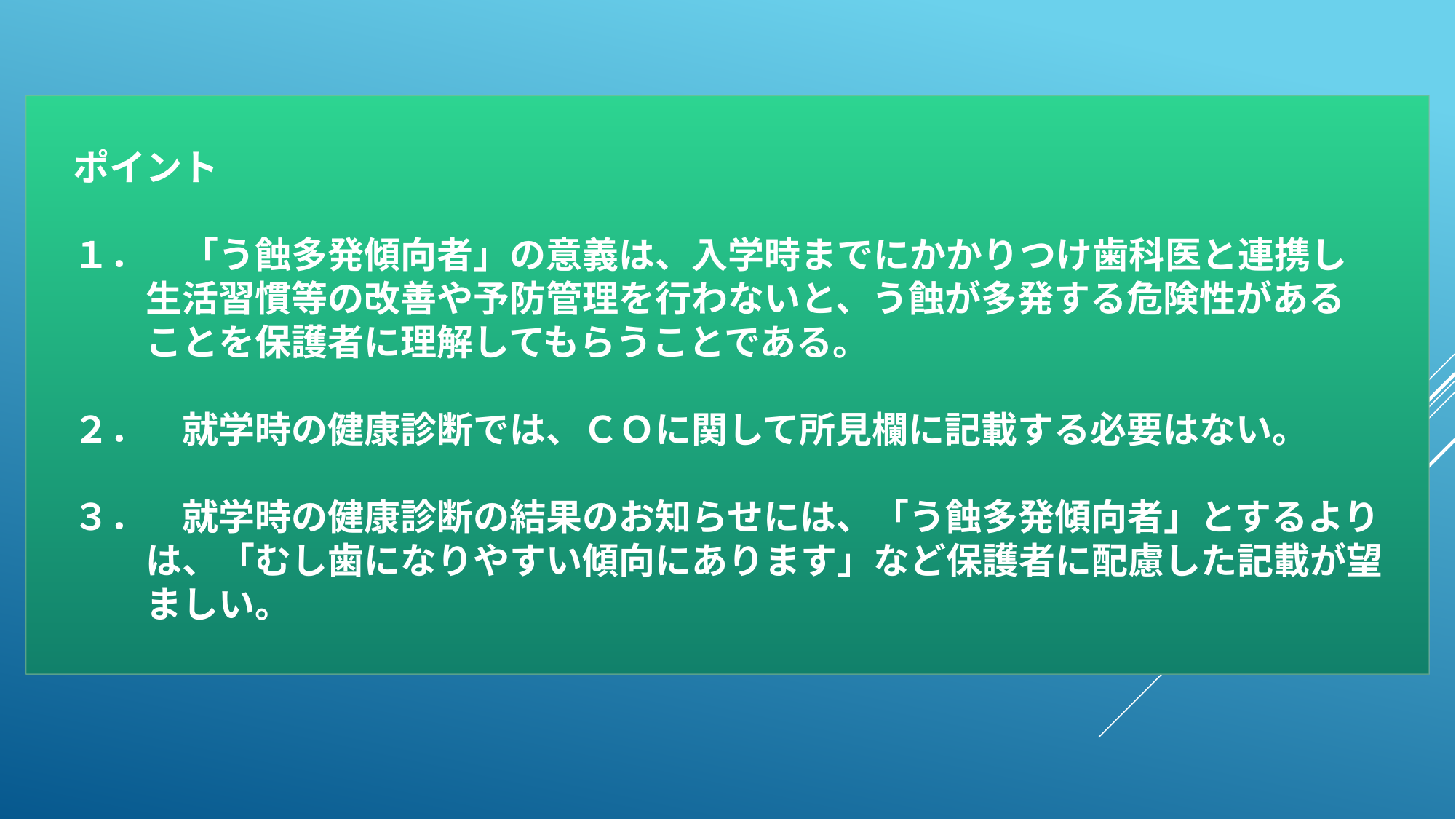

ポイント
　１．　「う蝕多発傾向者」の意義は、入学時までにかかりつけ歯科医と連携し
　　　生活習慣等の改善や予防管理を行わないと、う蝕が多発する危険性がある
　　　ことを保護者に理解してもらうことである。
　２．　就学時の健康診断では、ＣＯに関して所見欄に記載する必要はない。

　３．　就学時の健康診断の結果のお知らせには、「う蝕多発傾向者」とするより
　　　は、「むし歯になりやすい傾向にあります」など保護者に配慮した記載が望
　　　ましい。